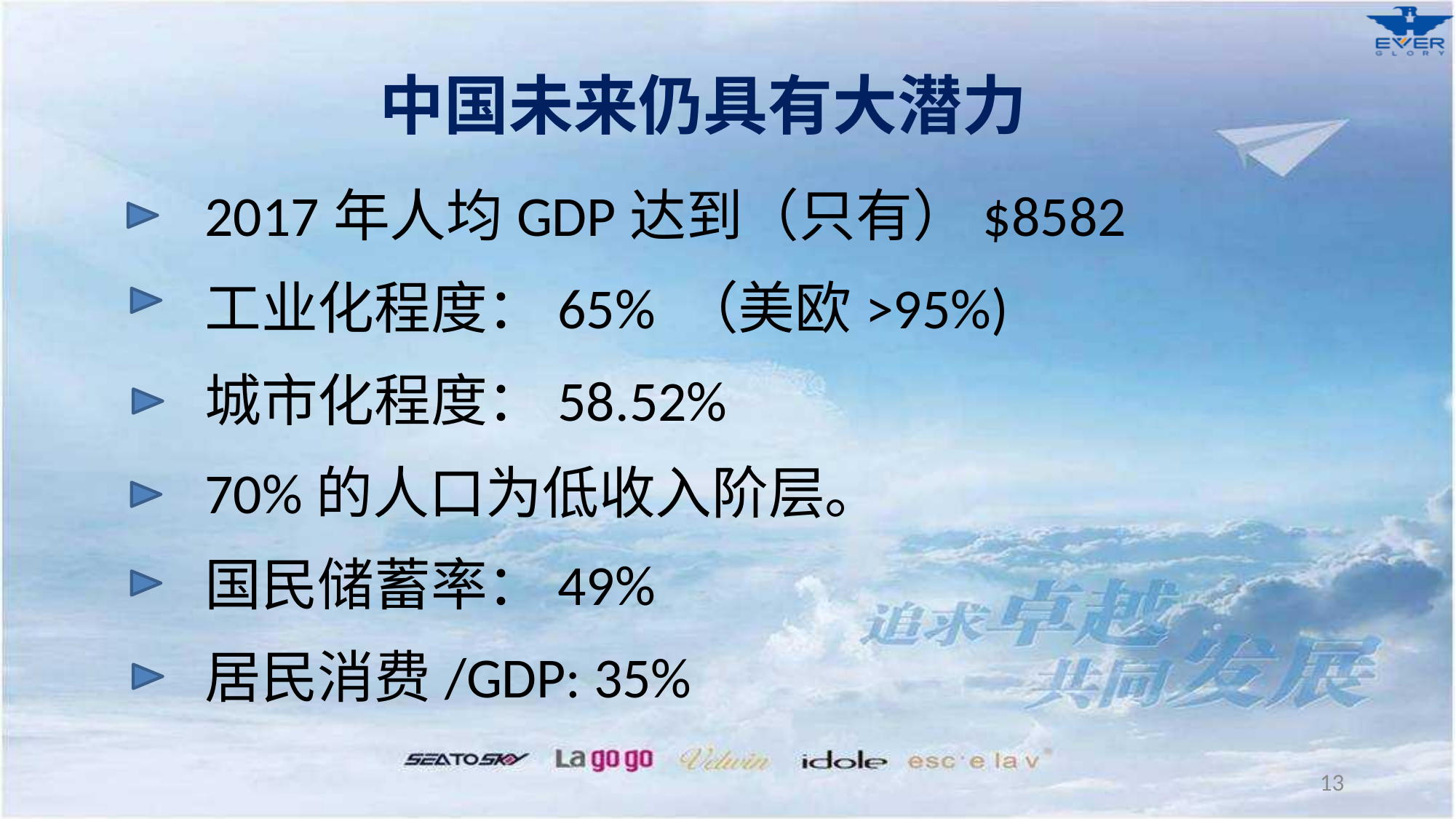

中国未来仍具有大潜力
2017年人均GDP达到（只有）$8582
工业化程度：65% （美欧>95%)
城市化程度：58.52%
70%的人口为低收入阶层。
国民储蓄率：49%
居民消费/GDP: 35%

13